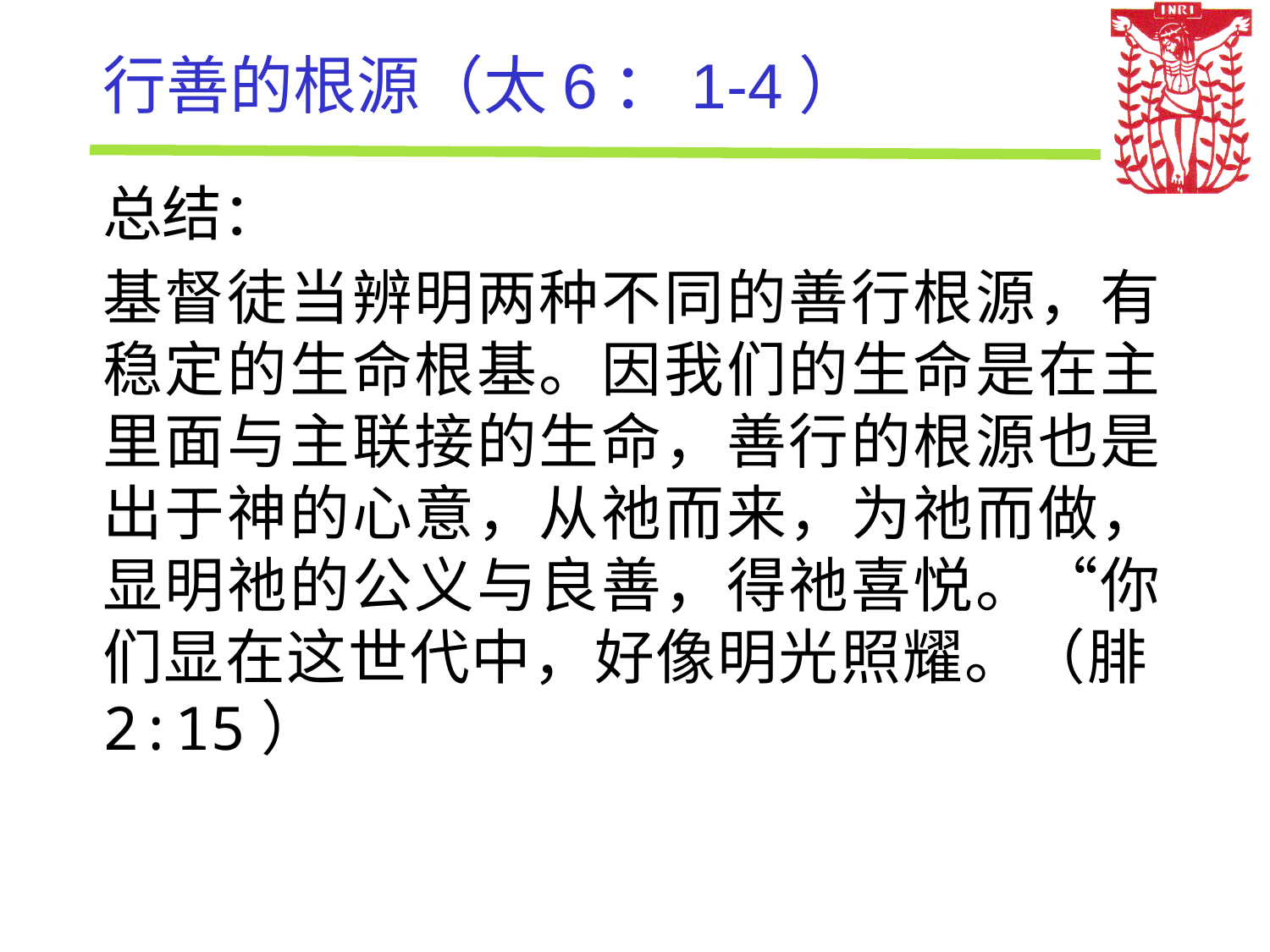

# 行善的根源（太6：1-4）
总结：
基督徒当辨明两种不同的善行根源，有稳定的生命根基。因我们的生命是在主里面与主联接的生命，善行的根源也是出于神的心意，从祂而来，为祂而做，显明祂的公义与良善，得祂喜悦。“你们显在这世代中，好像明光照耀。（腓2:15）